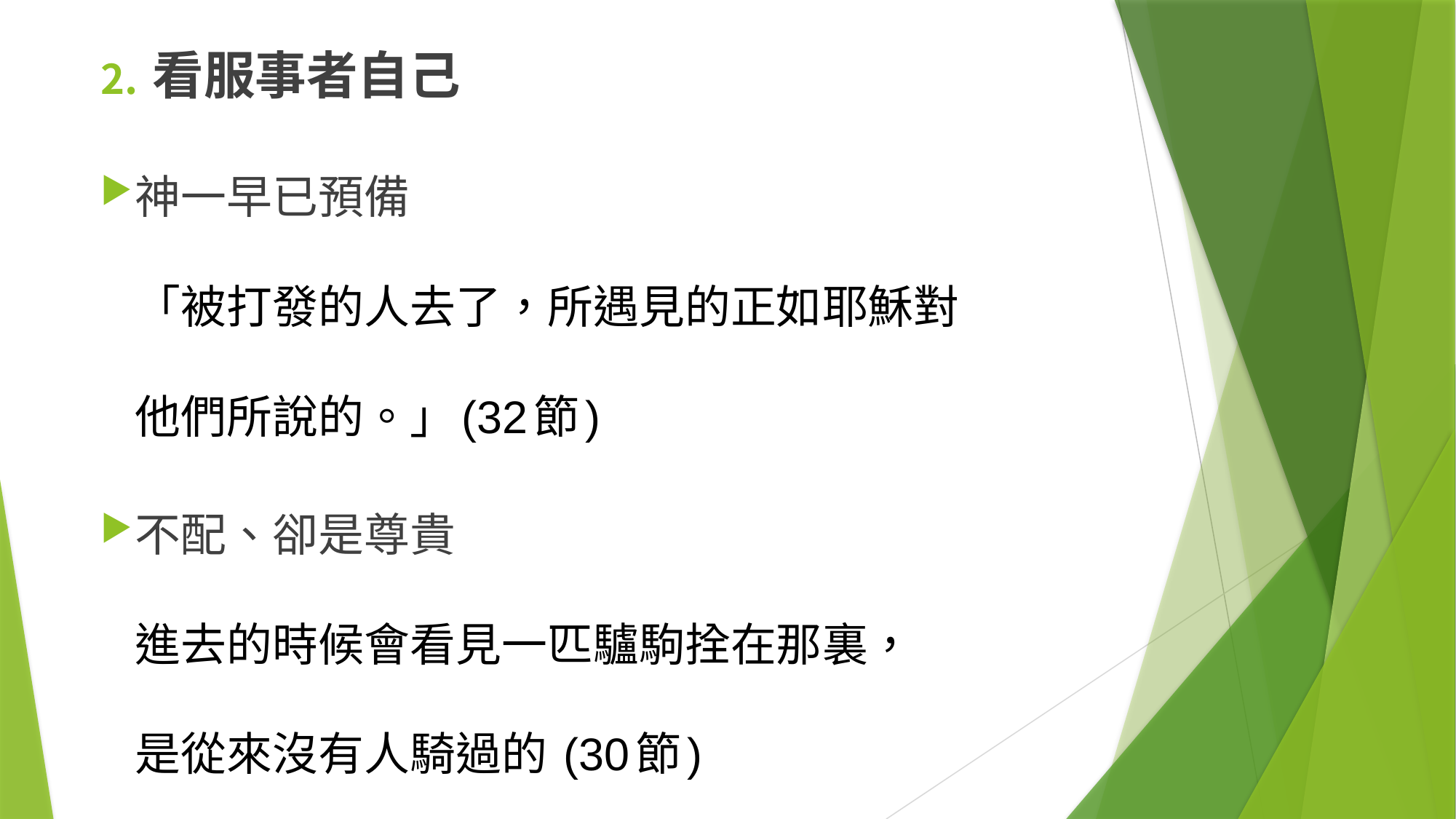

看服事者自己
神一早已預備
「被打發的人去了，所遇見的正如耶穌對
他們所說的。」(32節)
不配、卻是尊貴
進去的時候會看見一匹驢駒拴在那裏，
是從來沒有人騎過的 (30節)